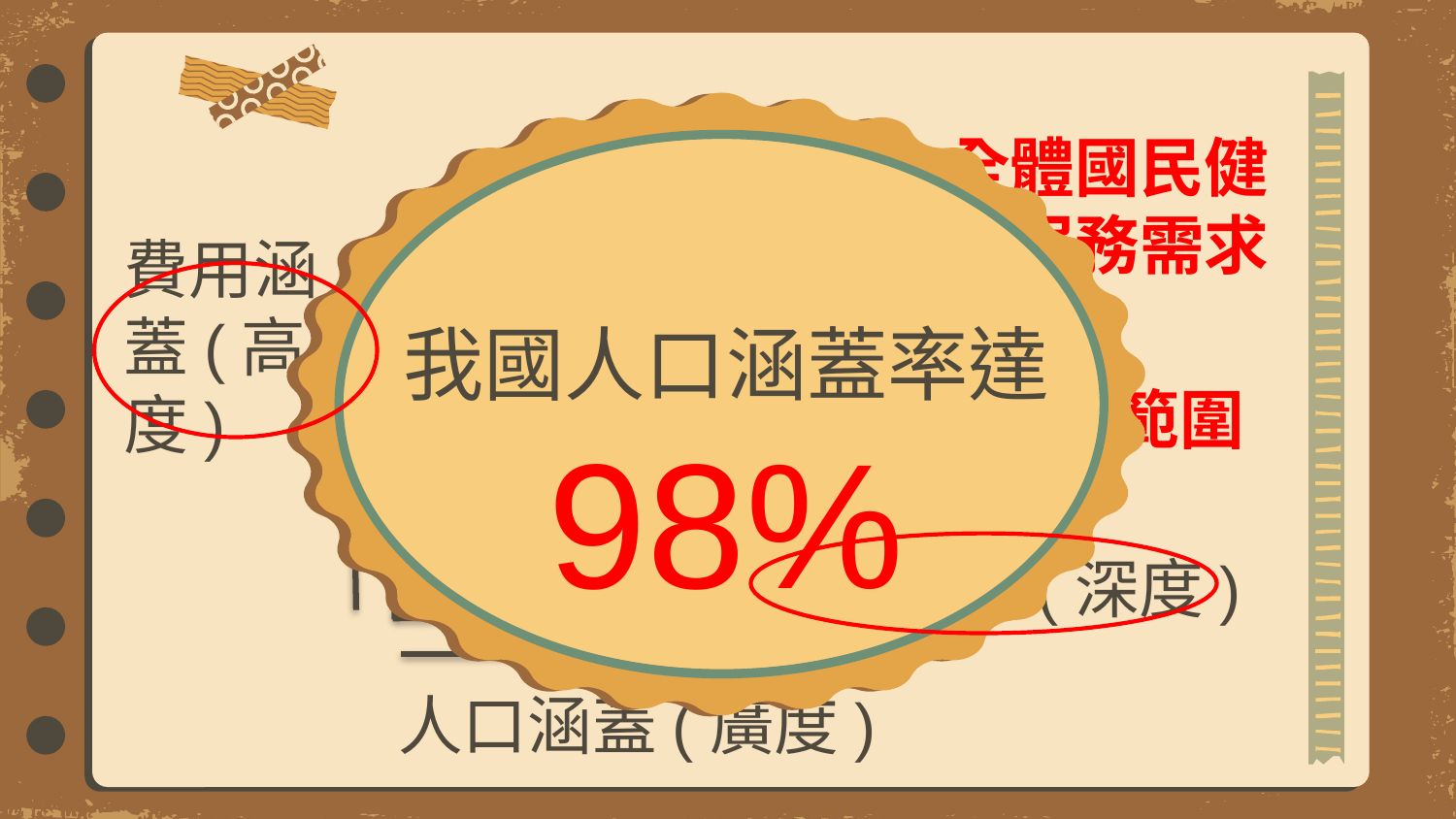

我國人口涵蓋率達
98%
全體國民健康服務需求

費用涵蓋(高度)
保險涵蓋範圍

服務涵蓋(深度)
人口涵蓋(廣度)